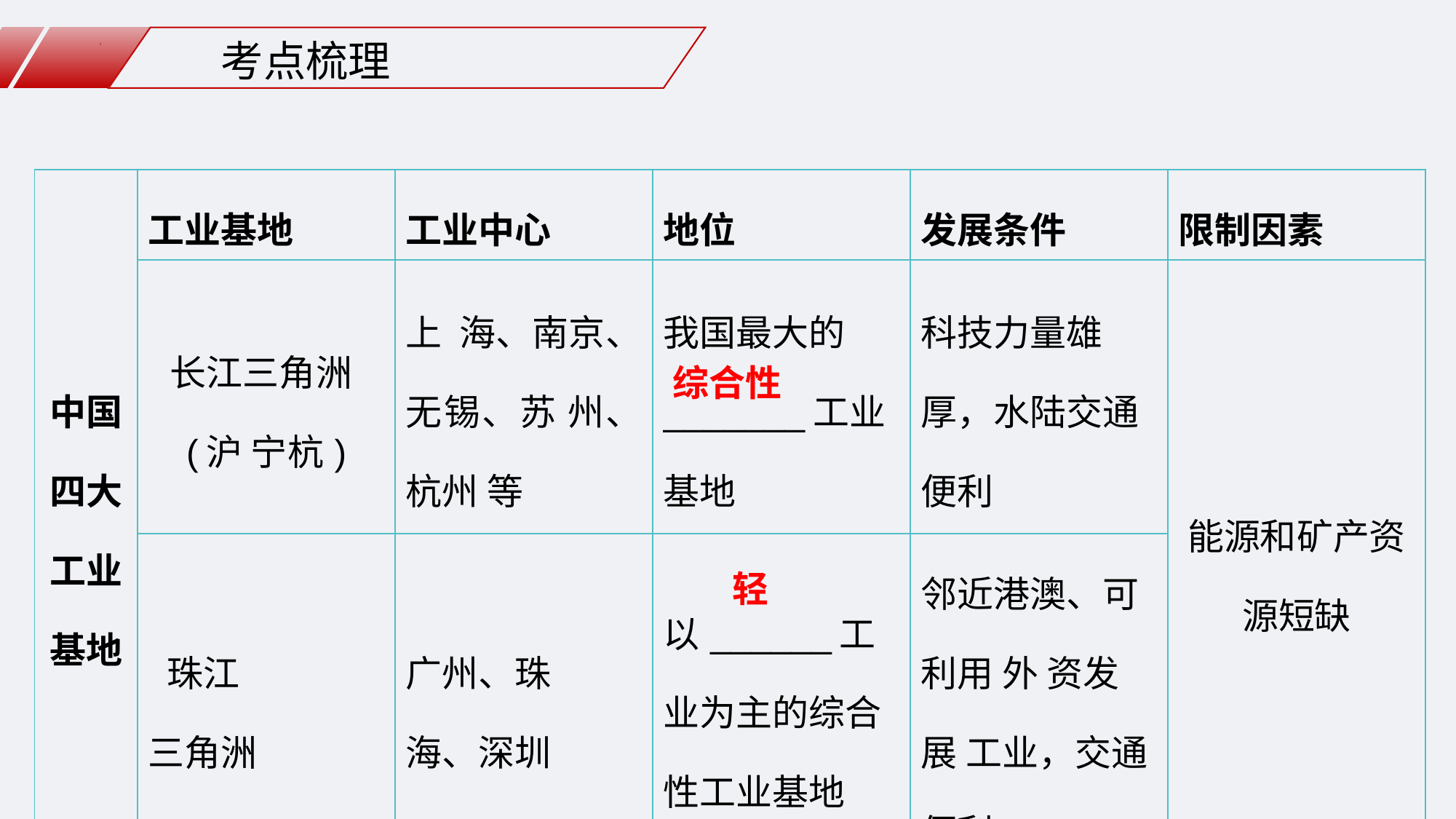

考点梳理

| 中国四大工业基地 | 工业基地 | 工业中心 | 地位 | 发展条件 | 限制因素 |
| --- | --- | --- | --- | --- | --- |
|  | 长江三角洲(沪 宁杭) | 上 海、南京、无锡、苏 州、杭州 等 | 我国最大的\_\_\_\_\_\_\_工业基地 | 科技力量雄厚，水陆交通便利 | 能源和矿产资源短缺 |
|  | 珠江 三角洲 | 广州、珠 海、深圳 | 以\_\_\_\_\_\_工业为主的综合性工业基地 | 邻近港澳、可利用 外 资发 展 工业，交通便利 |  |
综合性
轻